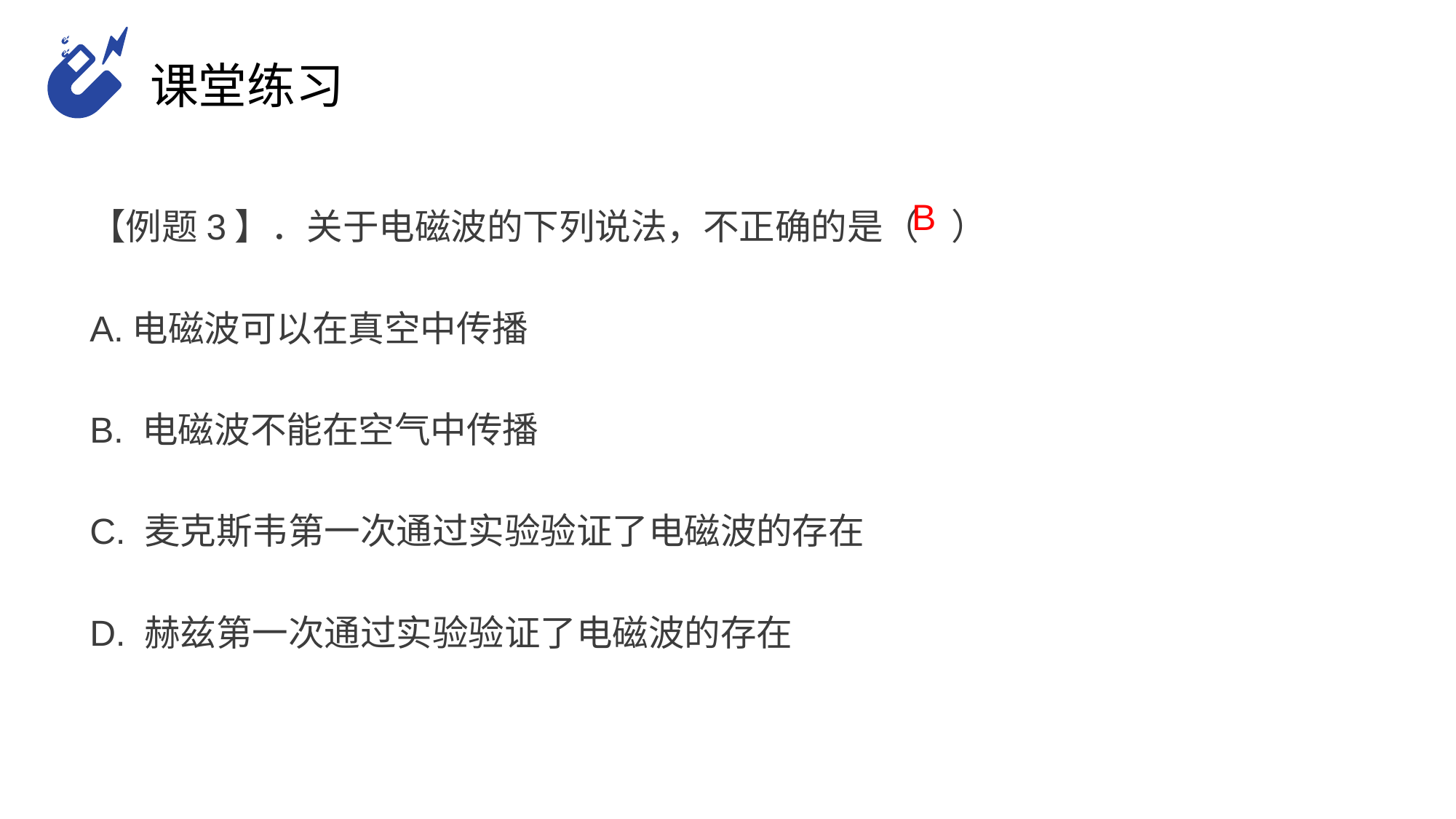

课堂练习
【例题3】．关于电磁波的下列说法，不正确的是（    ）
A.电磁波可以在真空中传播
B. 电磁波不能在空气中传播
C. 麦克斯韦第一次通过实验验证了电磁波的存在
D. 赫兹第一次通过实验验证了电磁波的存在
B